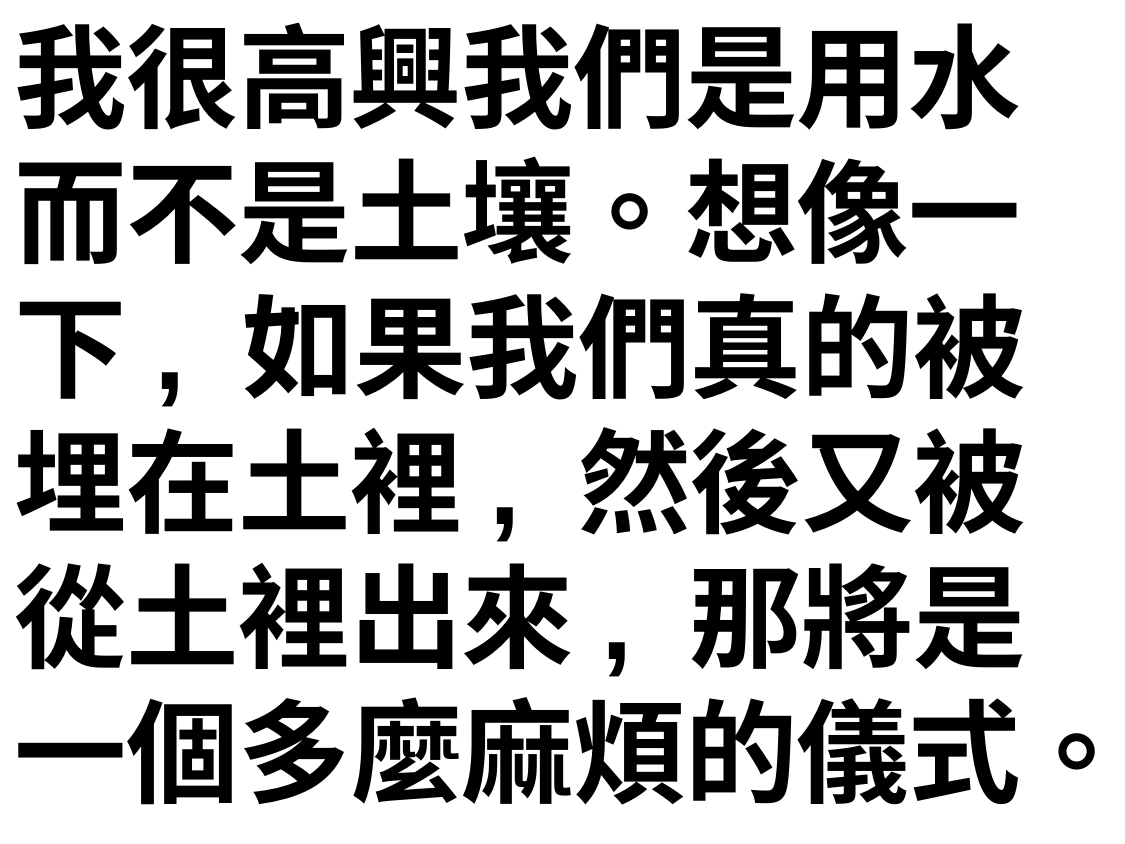

我很高興我們是用水而不是土壤。想像一下, 如果我們真的被埋在土裡, 然後又被從土裡出來, 那將是一個多麼麻煩的儀式。